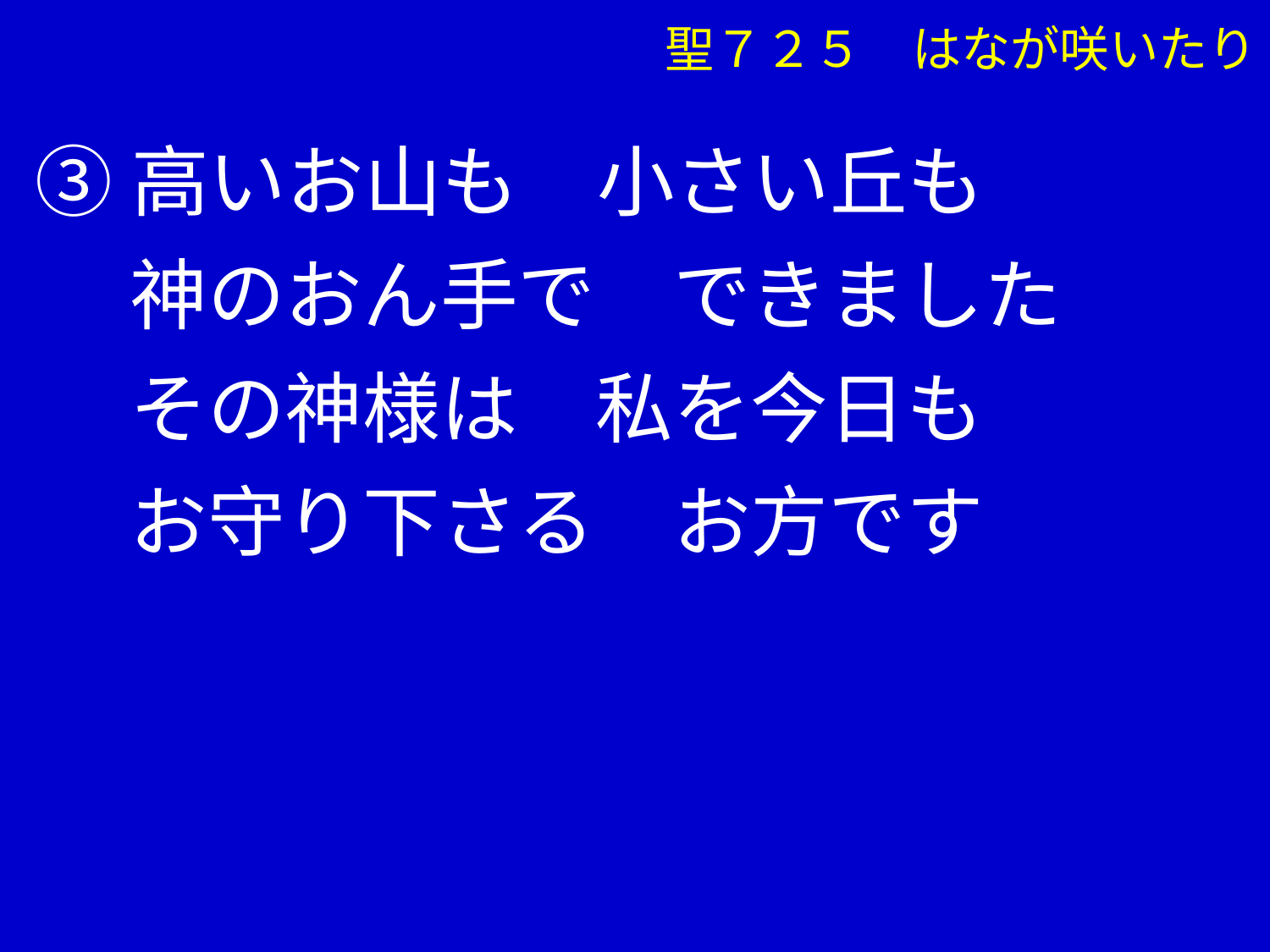

聖７２５　はなが咲いたり
③高いお山も　小さい丘も
　 神のおん手で　できました
　 その神様は　私を今日も
　 お守り下さる　お方です